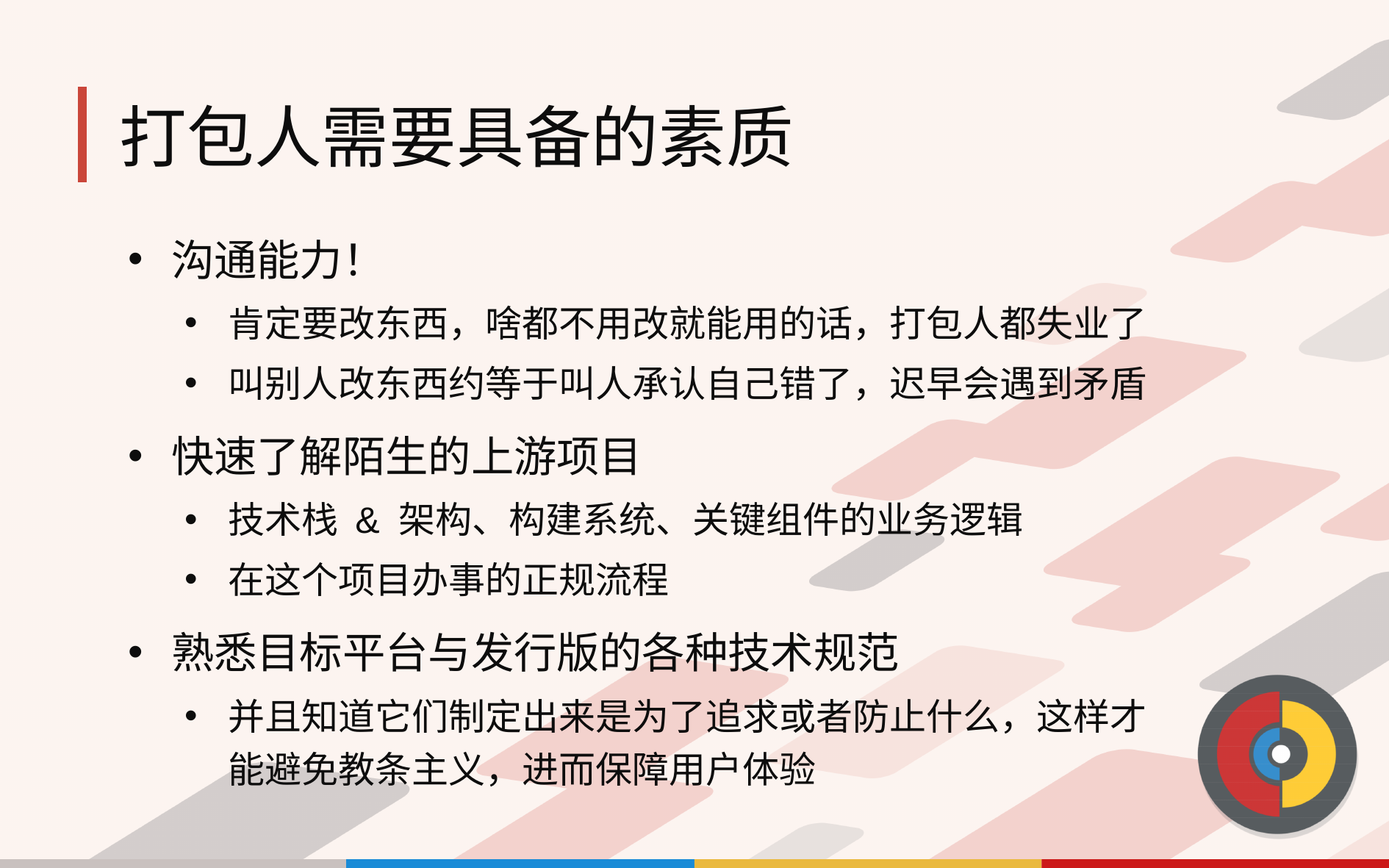

# 打包人需要具备的素质
沟通能力！
肯定要改东西，啥都不用改就能用的话，打包人都失业了
叫别人改东西约等于叫人承认自己错了，迟早会遇到矛盾
快速了解陌生的上游项目
技术栈 & 架构、构建系统、关键组件的业务逻辑
在这个项目办事的正规流程
熟悉目标平台与发行版的各种技术规范
并且知道它们制定出来是为了追求或者防止什么，这样才能避免教条主义，进而保障用户体验